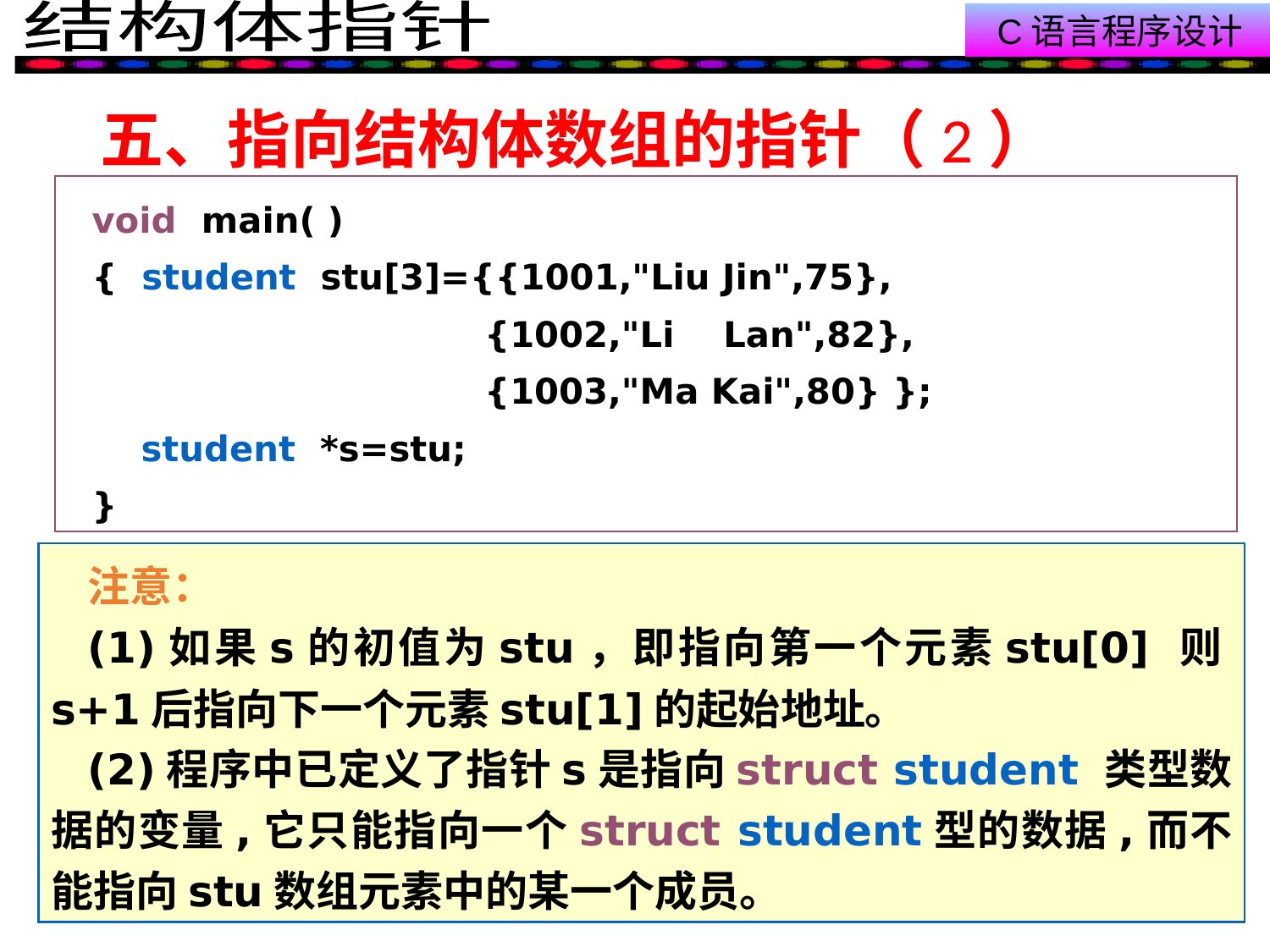

# 五、指向结构体数组的指针（2）
  void  main( )
  {  student  stu[3]={{1001,"Liu Jin",75},
                                  {1002,"Li    Lan",82},
                                  {1003,"Ma Kai",80} };
      student  *s=stu;
  }
注意：
(1)如果s的初值为stu，即指向第一个元素stu[0] 则s+1后指向下一个元素stu[1]的起始地址。
(2)程序中已定义了指针s是指向struct student 类型数据的变量,它只能指向一个struct student型的数据,而不能指向stu数组元素中的某一个成员。